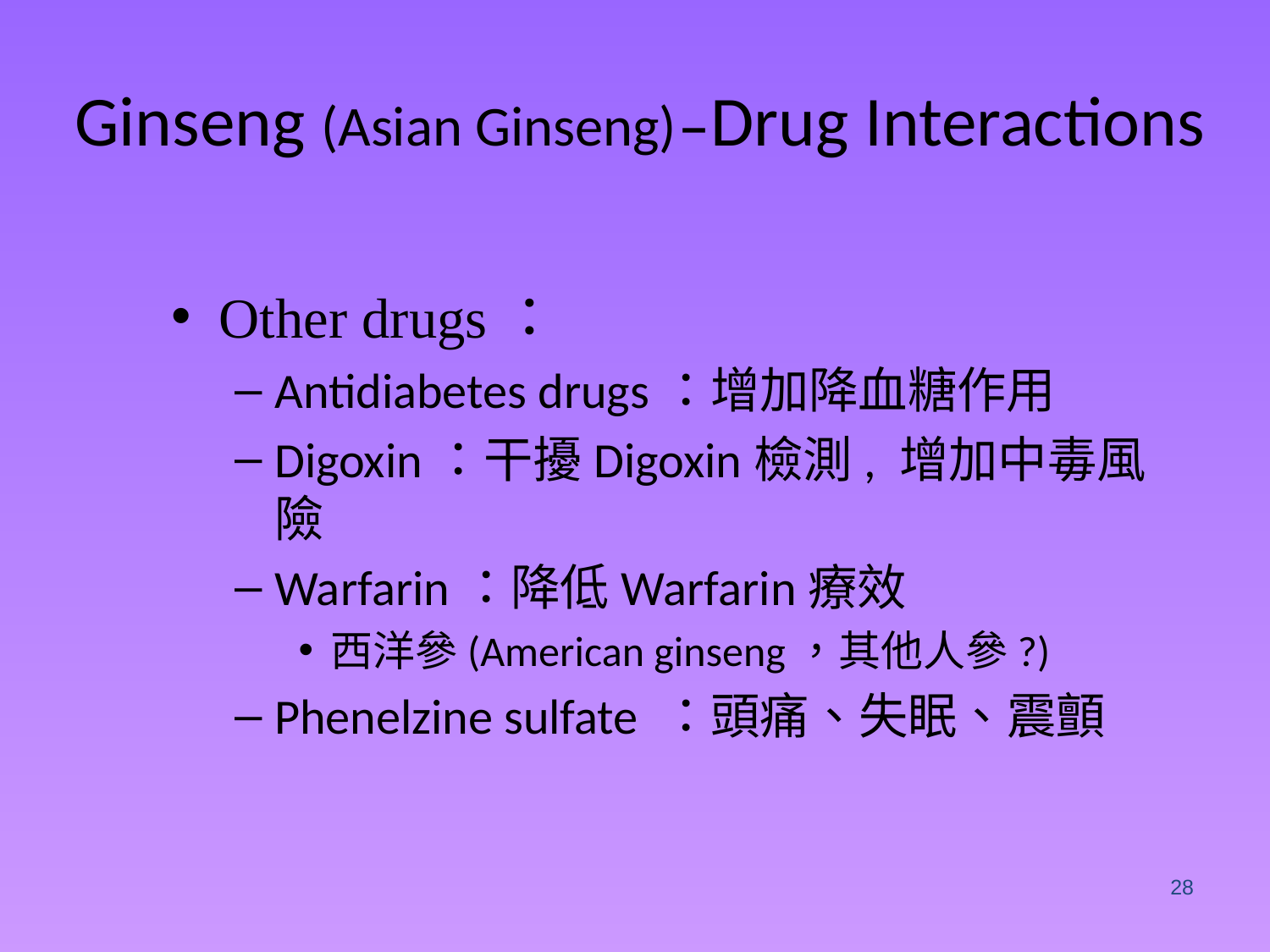

Ginseng (Asian Ginseng)–Drug Interactions
Other drugs：
Antidiabetes drugs：增加降血糖作用
Digoxin：干擾Digoxin檢測, 增加中毒風險
Warfarin：降低Warfarin療效
西洋參(American ginseng，其他人參?)
Phenelzine sulfate ：頭痛、失眠、震顫

28